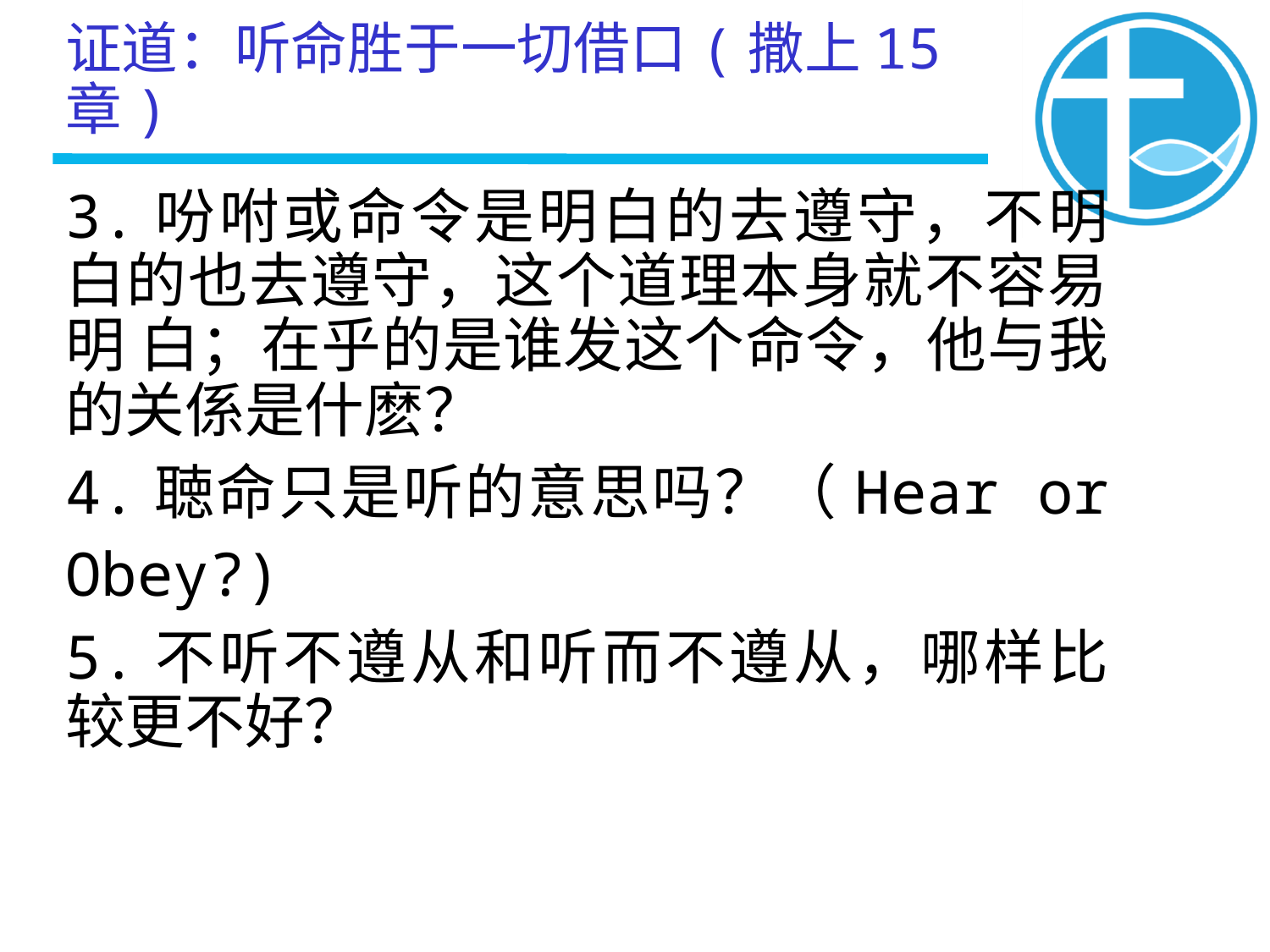

证道：听命胜于一切借口(撒上15章)
3.吩咐或命令是明白的去遵守，不明白的也去遵守，这个道理本身就不容易明 白；在乎的是谁发这个命令，他与我的关係是什麽？
4.聴命只是听的意思吗？（Hear or
Obey?)
5.不听不遵从和听而不遵从，哪样比较更不好？